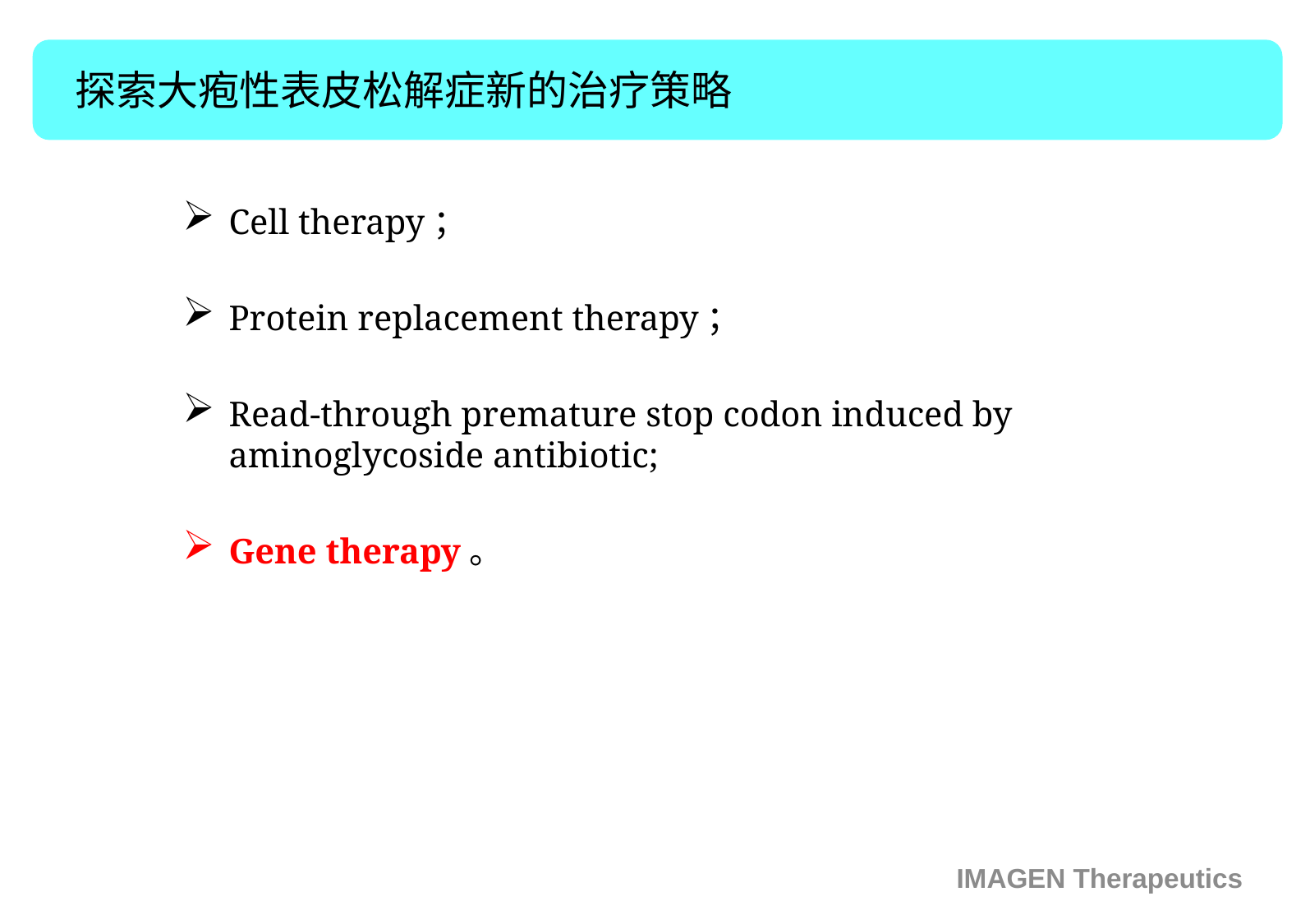

探索大疱性表皮松解症新的治疗策略
Cell therapy；

Protein replacement therapy；

Read-through premature stop codon induced by aminoglycoside antibiotic;

Gene therapy。

IMAGEN Therapeutics